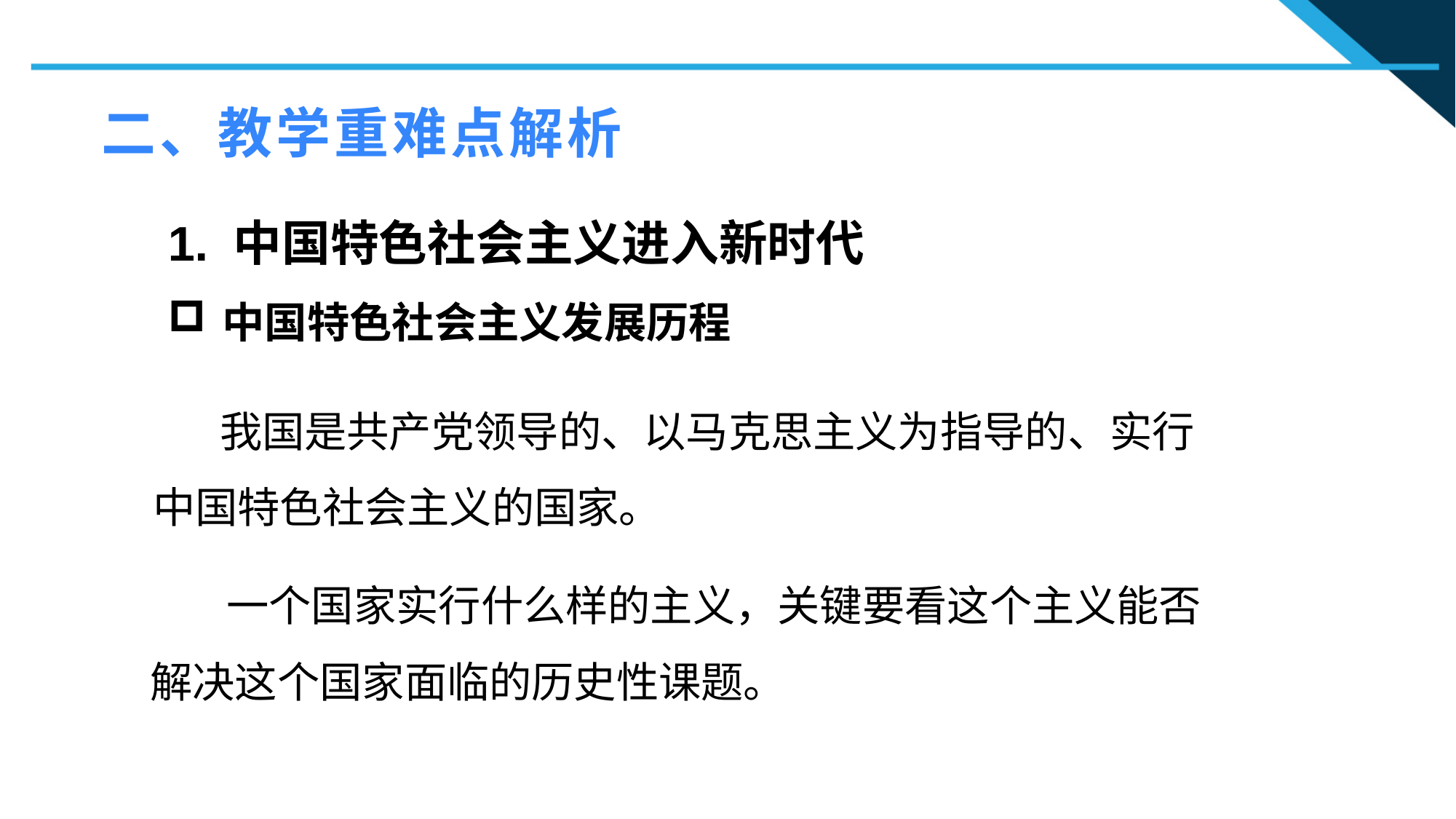

二、教学重难点解析
1. 中国特色社会主义进入新时代
中国特色社会主义发展历程

1
      我国是共产党领导的、以马克思主义为指导的、实行中国特色社会主义的国家。
2
2
2
2
       一个国家实行什么样的主义，关键要看这个主义能否解决这个国家面临的历史性课题。
n
n